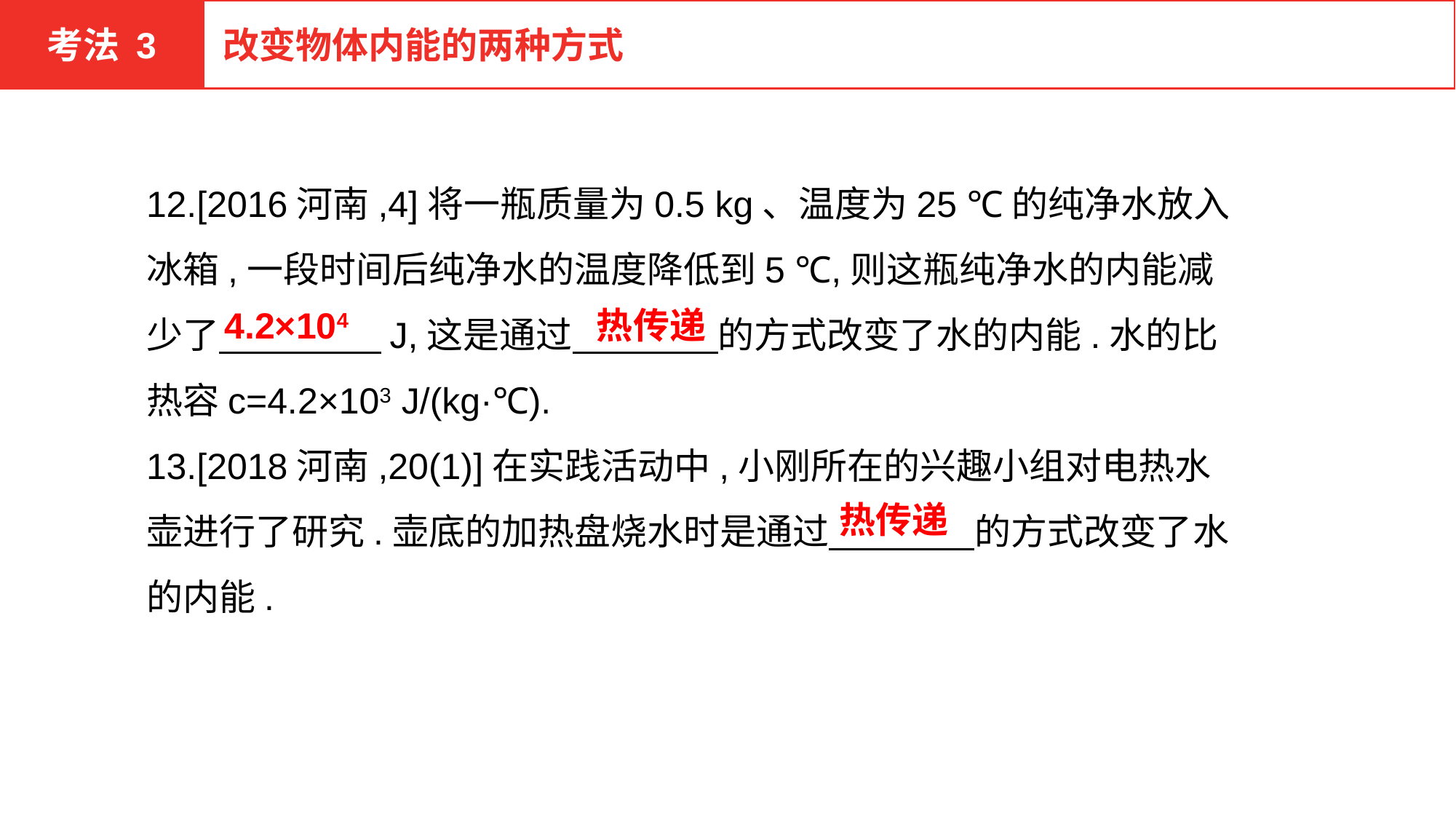

考法 3
改变物体内能的两种方式
12.[2016河南,4]将一瓶质量为0.5 kg、温度为25 ℃的纯净水放入冰箱,一段时间后纯净水的温度降低到5 ℃,则这瓶纯净水的内能减少了　　　　  J,这是通过　　　　的方式改变了水的内能.水的比热容c=4.2×103 J/(kg·℃).
13.[2018河南,20(1)]在实践活动中,小刚所在的兴趣小组对电热水壶进行了研究.壶底的加热盘烧水时是通过　　　　的方式改变了水的内能.
4.2×104
热传递
热传递